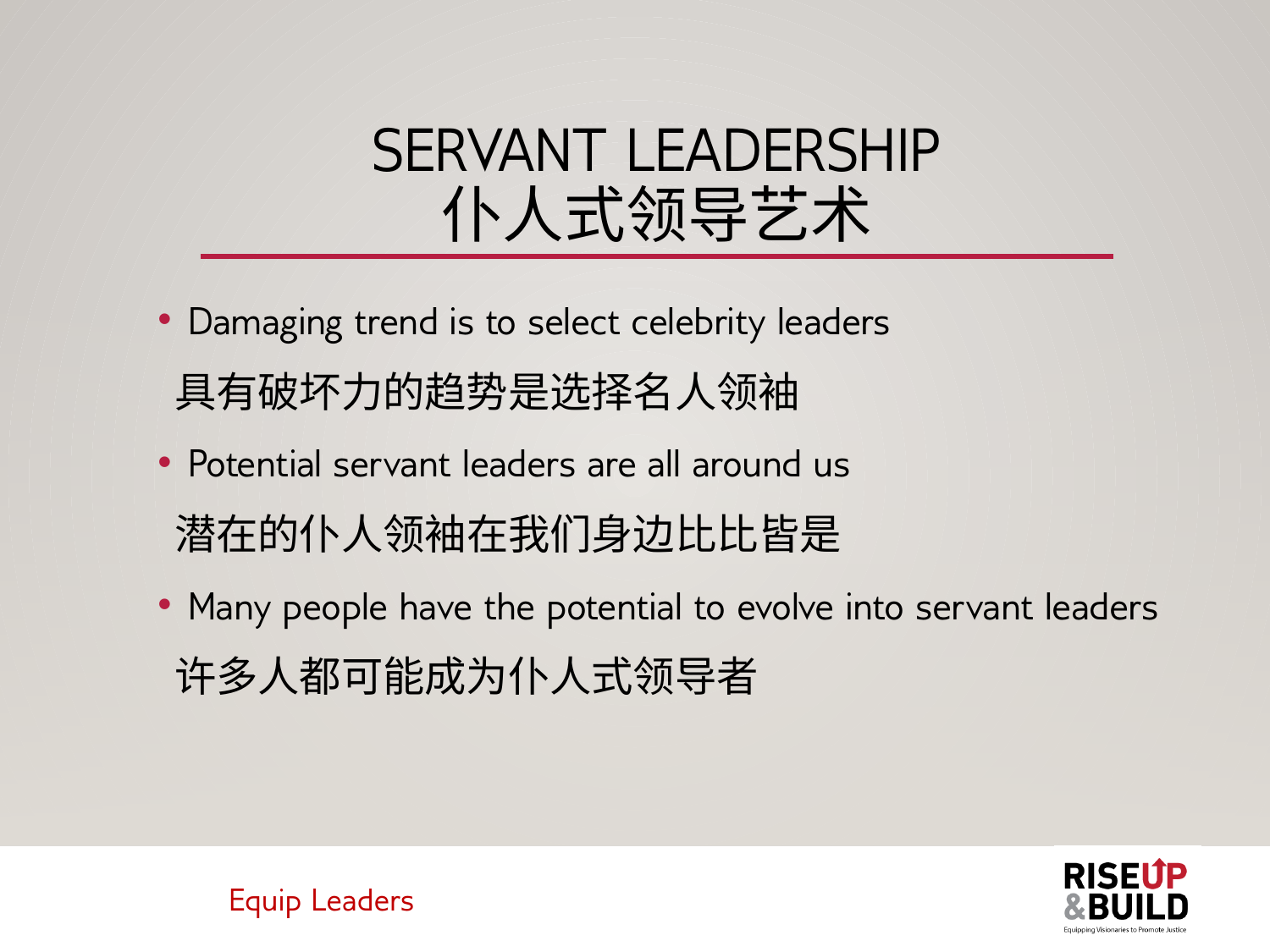

# Servant Leadership 仆人式领导艺术
Damaging trend is to select celebrity leaders
 具有破坏力的趋势是选择名人领袖
Potential servant leaders are all around us
 潜在的仆人领袖在我们身边比比皆是
Many people have the potential to evolve into servant leaders
 许多人都可能成为仆人式领导者
Equip Leaders